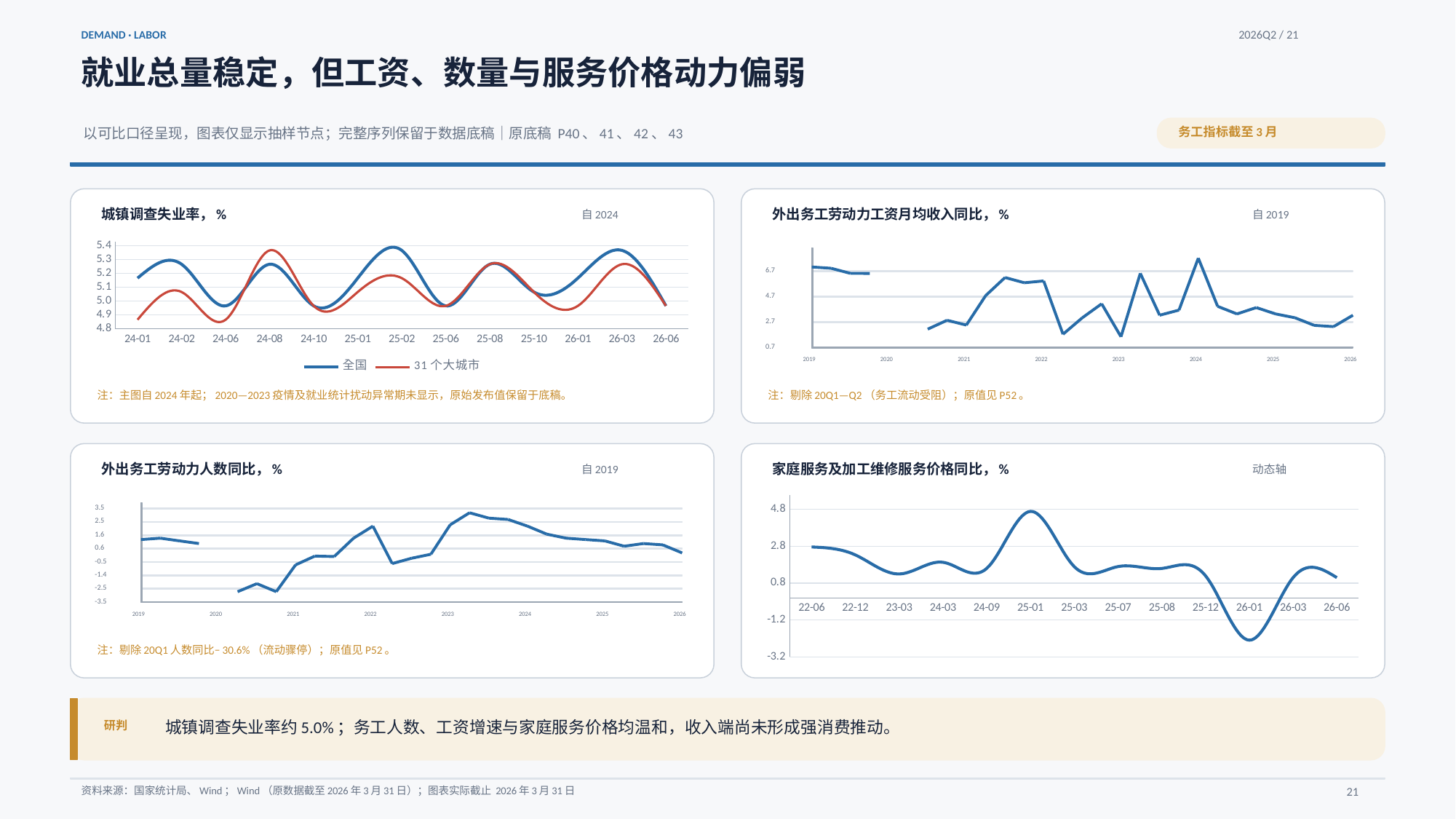

DEMAND · LABOR
2026Q2 / 21
就业总量稳定，但工资、数量与服务价格动力偏弱

务工指标截至3月
以可比口径呈现，图表仅显示抽样节点；完整序列保留于数据底稿｜原底稿 P40、41、42、43

城镇调查失业率，%
外出务工劳动力工资月均收入同比，%
自2024
自2019

### Chart

| Category |  |  |
|---|---|---|
| 24-01 | 5.2 | 4.9 |
| 24-02 | 5.3 | 5.1 |
| 24-06 | 5.0 | 4.9 |
| 24-08 | 5.3 | 5.4 |
| 24-10 | 5.0 | 5.0 |
| 25-01 | 5.2 | 5.1 |
| 25-02 | 5.4 | 5.2 |
| 25-06 | 5.0 | 5.0 |
| 25-08 | 5.3 | 5.3 |
| 25-10 | 5.1 | 5.1 |
| 26-01 | 5.2 | 5.0 |
| 26-03 | 5.4 | 5.3 |
| 26-06 | 5.0 | 5.0 |

6.7

4.7

2.7

0.7

2019
2020
2021
2022
2023
2024
2025
2026
注：主图自2024年起；2020—2023疫情及就业统计扰动异常期未显示，原始发布值保留于底稿。
注：剔除20Q1—Q2（务工流动受阻）；原值见P52。

外出务工劳动力人数同比，%
家庭服务及加工维修服务价格同比，%
自2019
动态轴

### Chart

| Category |  |
|---|---|
| 22-06 | 2.766666666666667 |
| 22-12 | 2.333333333333333 |
| 23-03 | 1.3 |
| 24-03 | 1.933333333333333 |
| 24-09 | 1.6 |
| 25-01 | 4.7 |
| 25-03 | 1.7 |
| 25-07 | 1.7 |
| 25-08 | 1.6 |
| 25-12 | 1.2 |
| 26-01 | -2.3 |
| 26-03 | 1.1 |
| 26-06 | 1.1 |
3.5

2.5

1.6

0.6

-0.5

-1.4

-2.5

-3.5

2019
2020
2021
2022
2023
2024
2025
2026
注：剔除20Q1人数同比−30.6%（流动骤停）；原值见P52。

城镇调查失业率约5.0%；务工人数、工资增速与家庭服务价格均温和，收入端尚未形成强消费推动。
研判

资料来源：国家统计局、Wind；Wind（原数据截至2026年3月31日）；图表实际截止 2026年3月31日
21